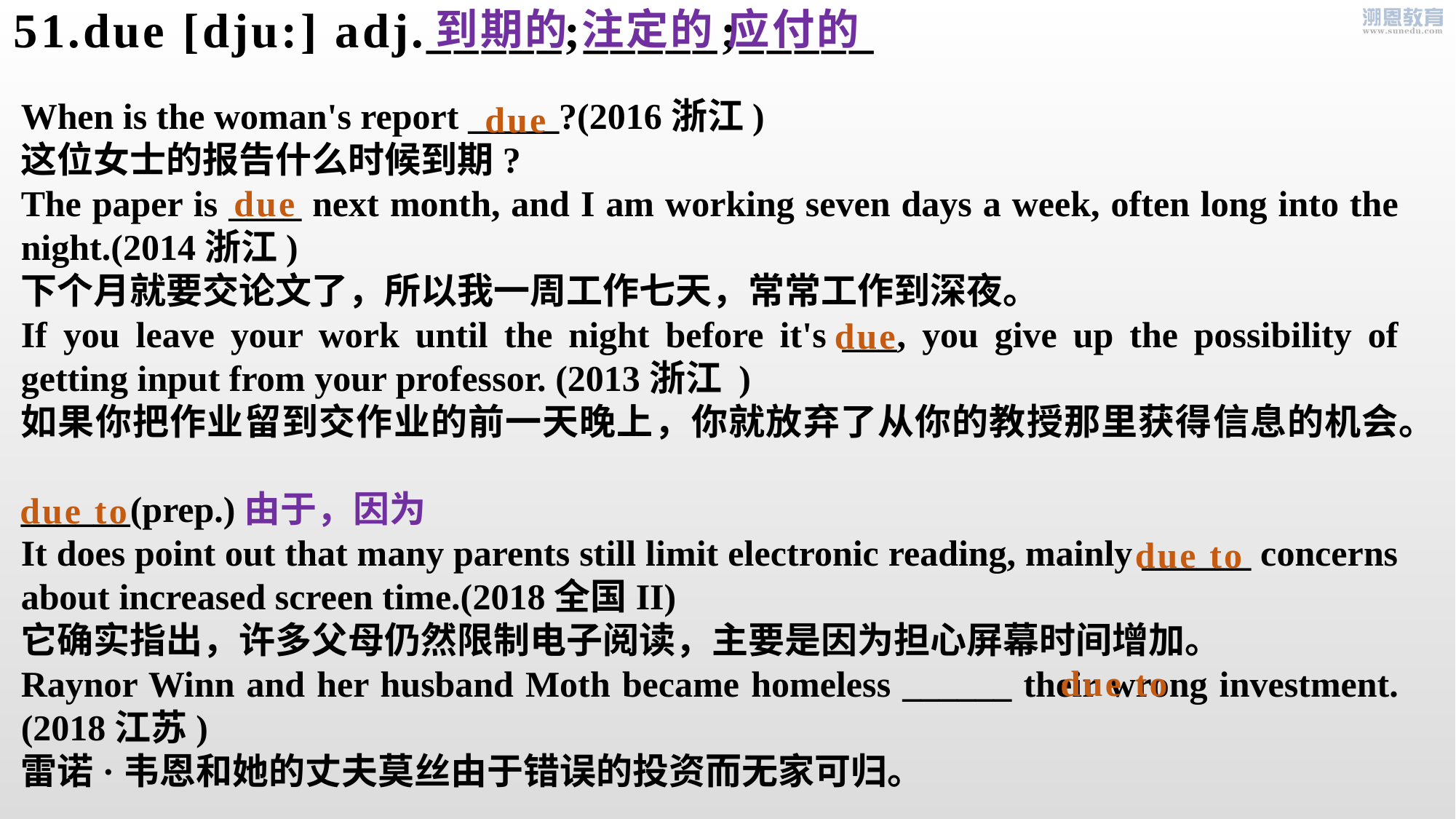

51.due [dju:] adj._____;_____;_____

到期的 注定的 应付的

When is the woman's report _____?(2016浙江)
这位女士的报告什么时候到期?
The paper is ____ next month, and I am working seven days a week, often long into the night.(2014浙江)
下个月就要交论文了，所以我一周工作七天，常常工作到深夜。
If you leave your work until the night before it's ___, you give up the possibility of getting input from your professor. (2013浙江 )
如果你把作业留到交作业的前一天晚上，你就放弃了从你的教授那里获得信息的机会。

______(prep.)由于，因为
It does point out that many parents still limit electronic reading, mainly ______ concerns about increased screen time.(2018全国II)
它确实指出，许多父母仍然限制电子阅读，主要是因为担心屏幕时间增加。
Raynor Winn and her husband Moth became homeless ______ their wrong investment.(2018江苏)
雷诺·韦恩和她的丈夫莫丝由于错误的投资而无家可归。
due
due
due
due to
due to
due to